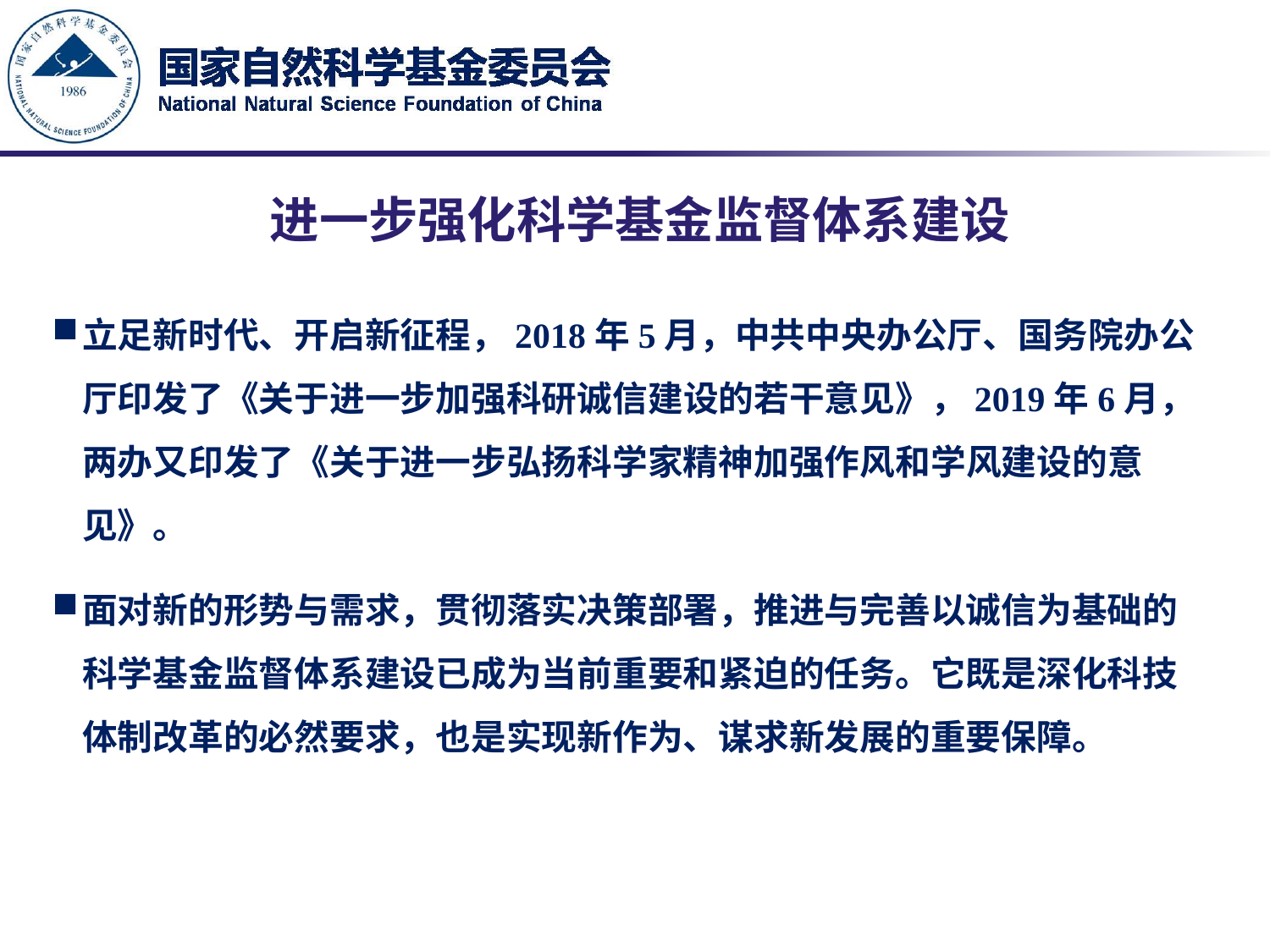

# 进一步强化科学基金监督体系建设
立足新时代、开启新征程，2018年5月，中共中央办公厅、国务院办公厅印发了《关于进一步加强科研诚信建设的若干意见》，2019年6月，两办又印发了《关于进一步弘扬科学家精神加强作风和学风建设的意见》。
面对新的形势与需求，贯彻落实决策部署，推进与完善以诚信为基础的科学基金监督体系建设已成为当前重要和紧迫的任务。它既是深化科技体制改革的必然要求，也是实现新作为、谋求新发展的重要保障。